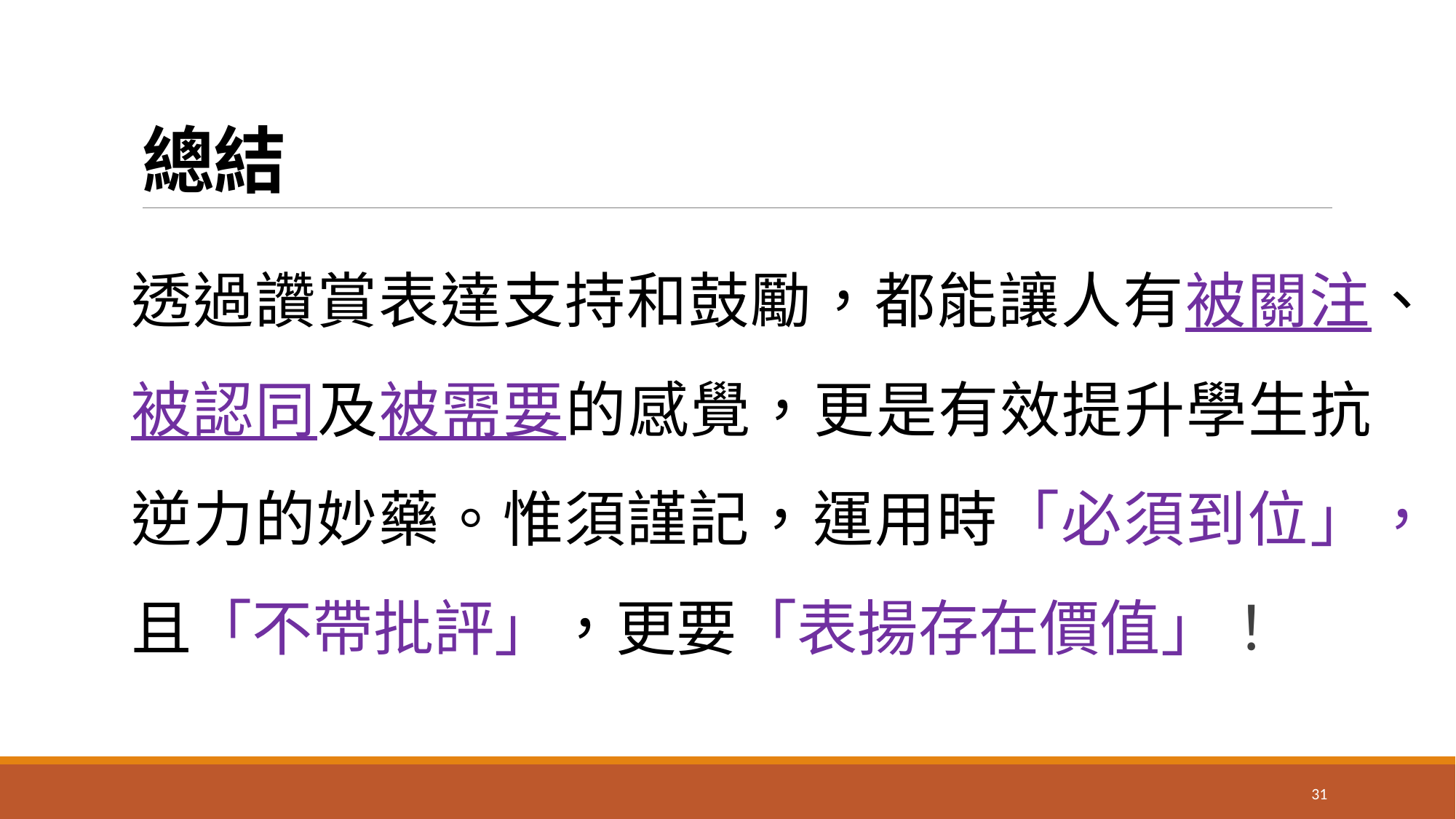

# 總結
透過讚賞表達支持和鼓勵，都能讓人有被關注、被認同及被需要的感覺，更是有效提升學生抗逆力的妙藥。惟須謹記，運用時「必須到位」，且「不帶批評」，更要「表揚存在價值」！
31